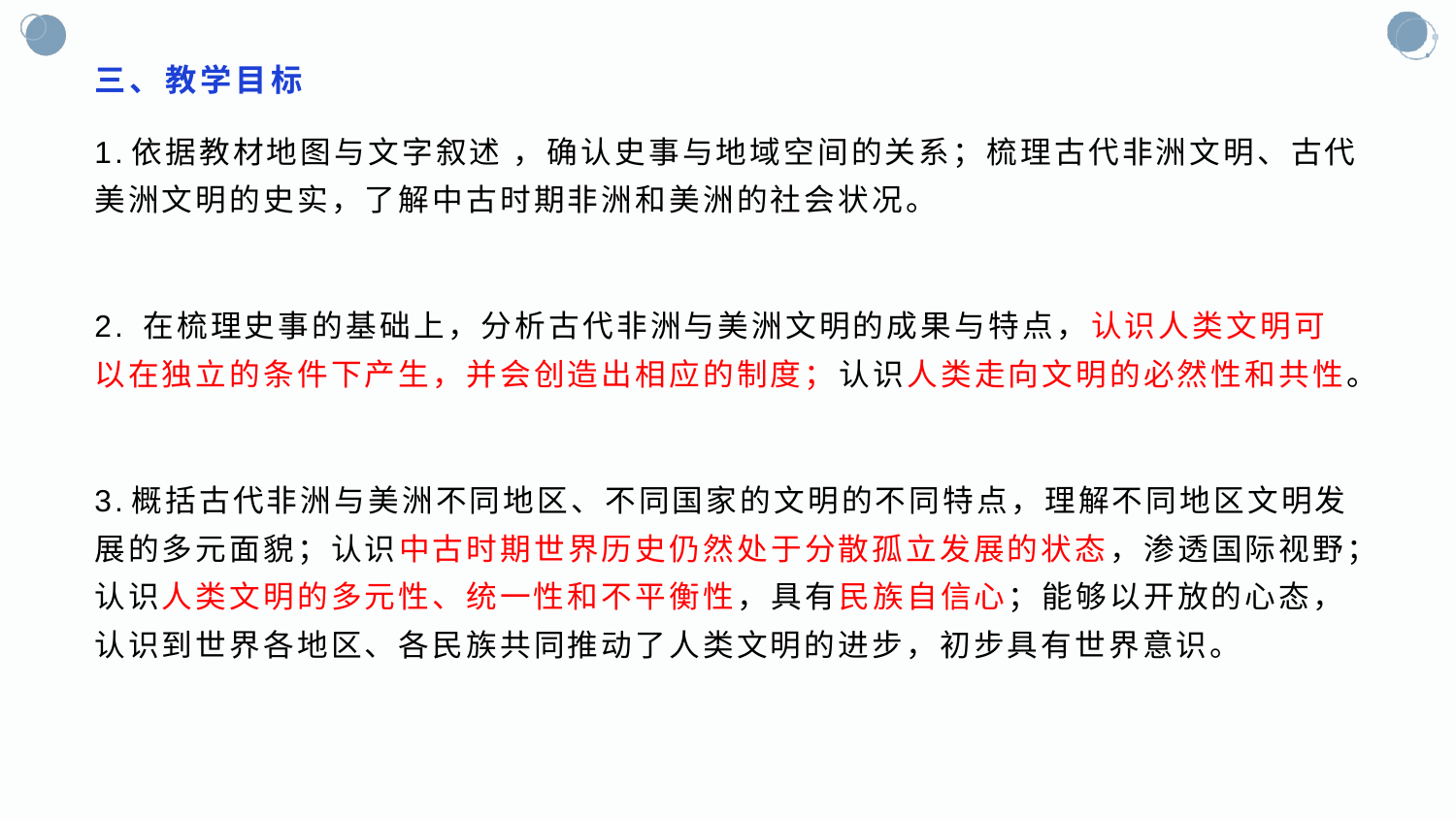

# 三、教学目标
1.依据教材地图与文字叙述 ，确认史事与地域空间的关系；梳理古代非洲文明、古代美洲文明的史实，了解中古时期非洲和美洲的社会状况。

2. 在梳理史事的基础上，分析古代非洲与美洲文明的成果与特点，认识人类文明可以在独立的条件下产生，并会创造出相应的制度；认识人类走向文明的必然性和共性。

3.概括古代非洲与美洲不同地区、不同国家的文明的不同特点，理解不同地区文明发展的多元面貌；认识中古时期世界历史仍然处于分散孤立发展的状态，渗透国际视野；认识人类文明的多元性、统一性和不平衡性，具有民族自信心；能够以开放的心态，认识到世界各地区、各民族共同推动了人类文明的进步，初步具有世界意识。